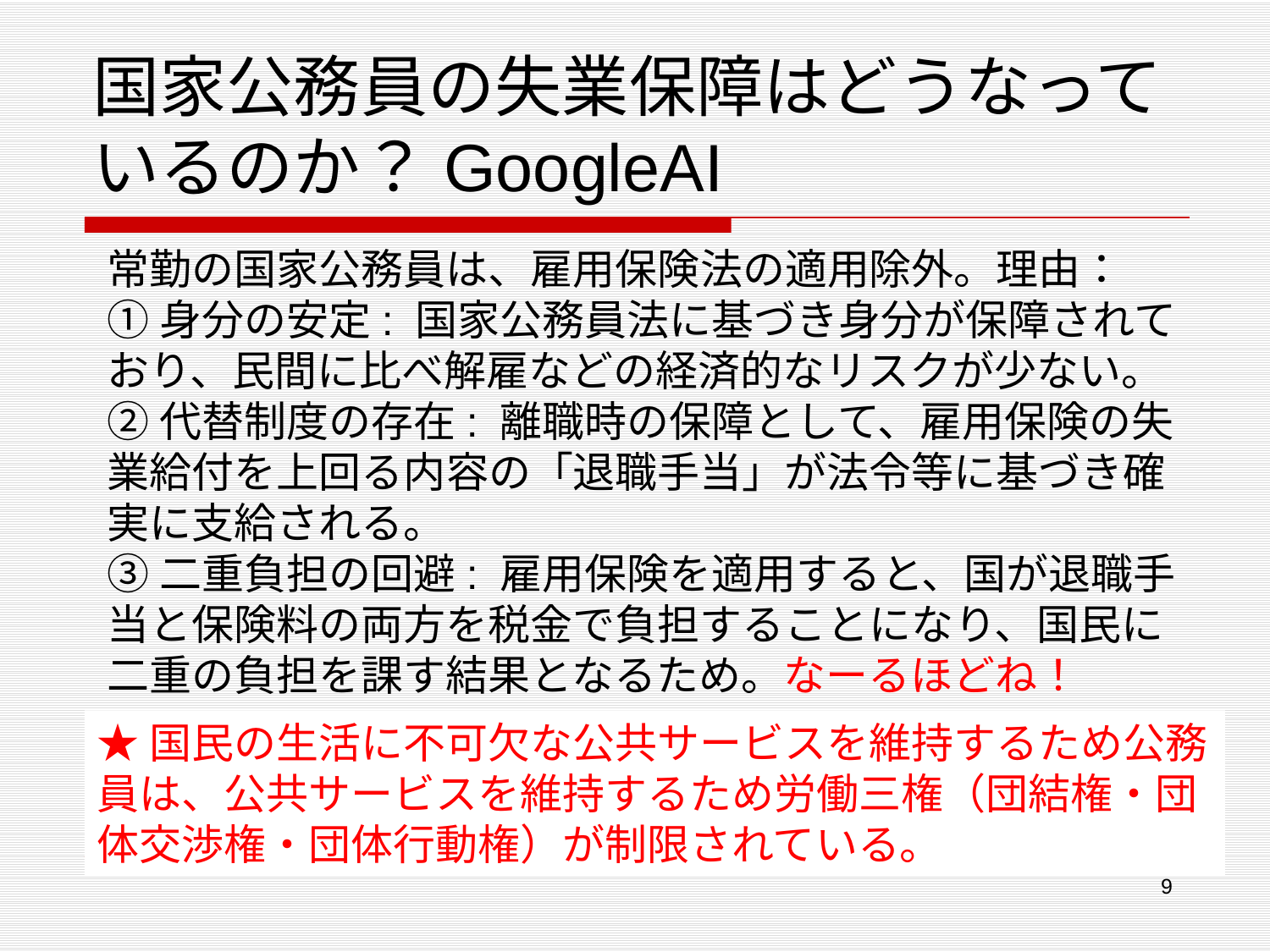

# 国家公務員の失業保障はどうなっているのか？GoogleAI
常勤の国家公務員は、雇用保険法の適用除外。理由：
①身分の安定: 国家公務員法に基づき身分が保障されており、民間に比べ解雇などの経済的なリスクが少ない。
②代替制度の存在: 離職時の保障として、雇用保険の失業給付を上回る内容の「退職手当」が法令等に基づき確実に支給される。
③二重負担の回避: 雇用保険を適用すると、国が退職手当と保険料の両方を税金で負担することになり、国民に二重の負担を課す結果となるため。なーるほどね！
★国民の生活に不可欠な公共サービスを維持するため公務員は、公共サービスを維持するため労働三権（団結権・団体交渉権・団体行動権）が制限されている。
9